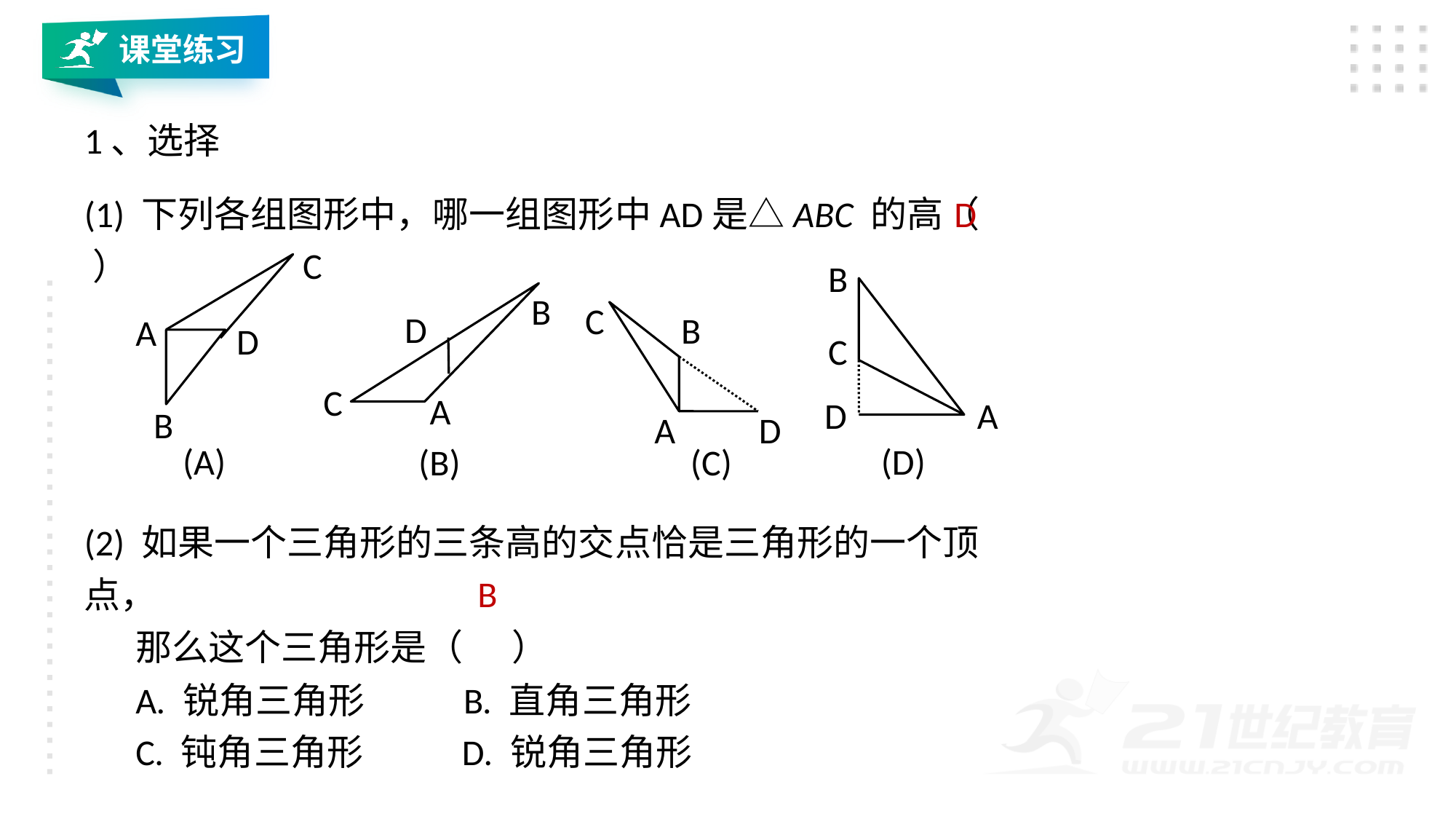

课堂练习
1、选择
(1) 下列各组图形中，哪一组图形中AD是△ABC 的高（      ）
D
C

A
D
B
B

C
D
A

B
D
C
A
C

B
A
D
(A)
(D)
(B)
(C)
(2) 如果一个三角形的三条高的交点恰是三角形的一个顶点，
那么这个三角形是（      ）
A. 锐角三角形           B. 直角三角形
C. 钝角三角形           D. 锐角三角形
B